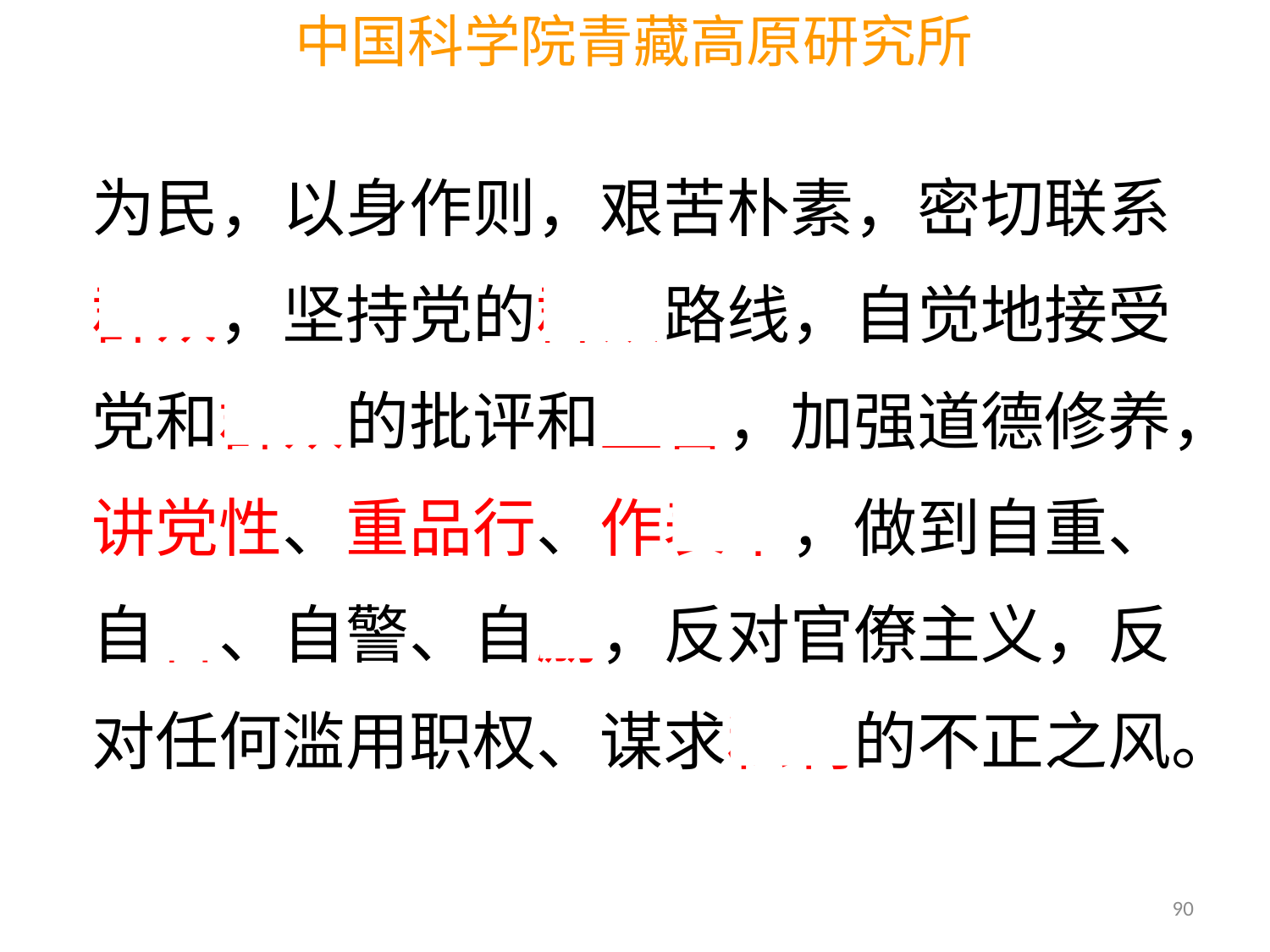

# 为民，以身作则，艰苦朴素，密切联系群众，坚持党的群众路线，自觉地接受党和群众的批评和监督，加强道德修养，讲党性、重品行、作表率，做到自重、自省、自警、自励，反对官僚主义，反对任何滥用职权、谋求私利的不正之风。

90